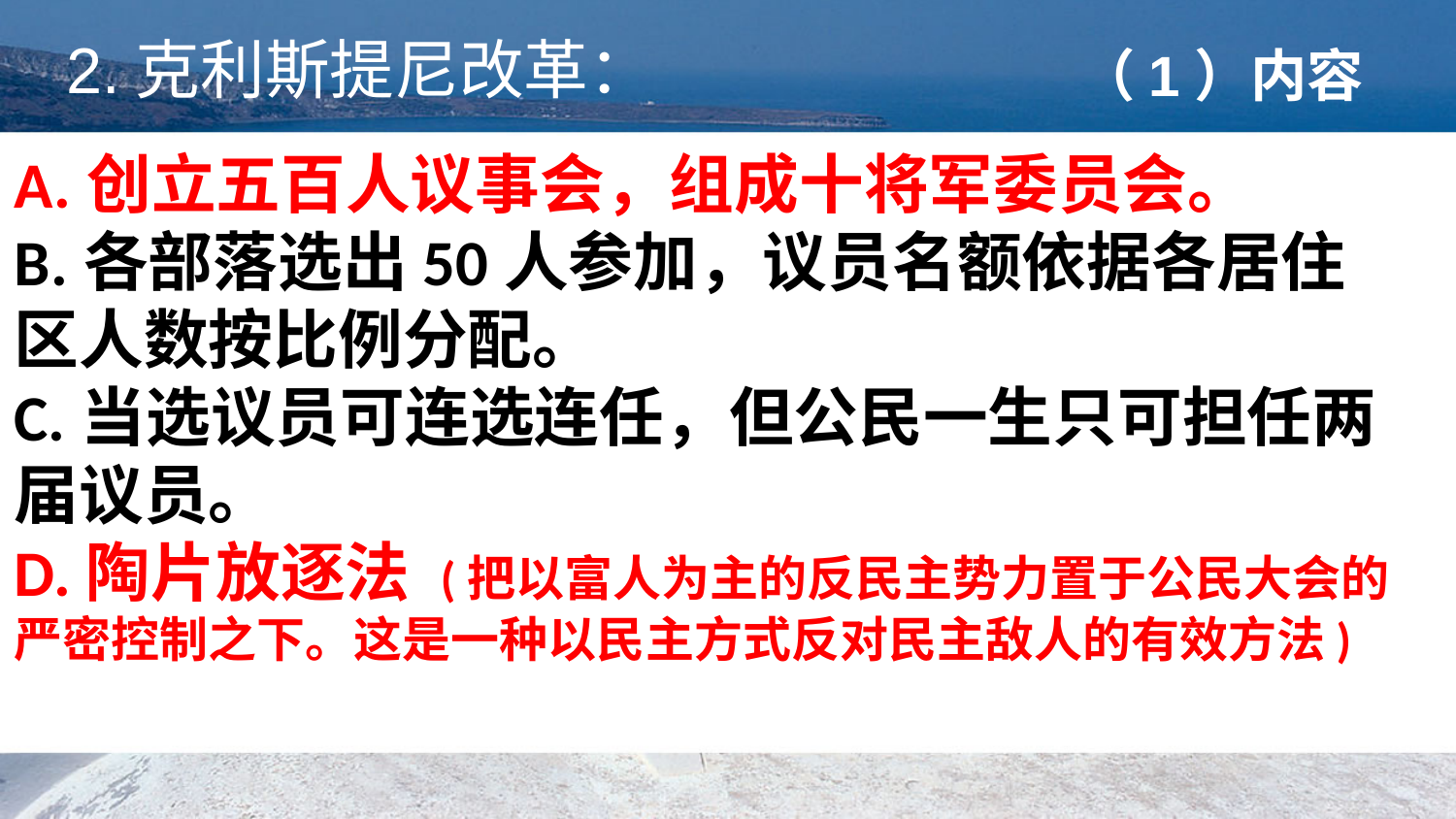

2.克利斯提尼改革：
（1）内容
A.创立五百人议事会，组成十将军委员会。
B.各部落选出50人参加，议员名额依据各居住区人数按比例分配。
C.当选议员可连选连任，但公民一生只可担任两届议员。
D.陶片放逐法 (把以富人为主的反民主势力置于公民大会的严密控制之下。这是一种以民主方式反对民主敌人的有效方法)